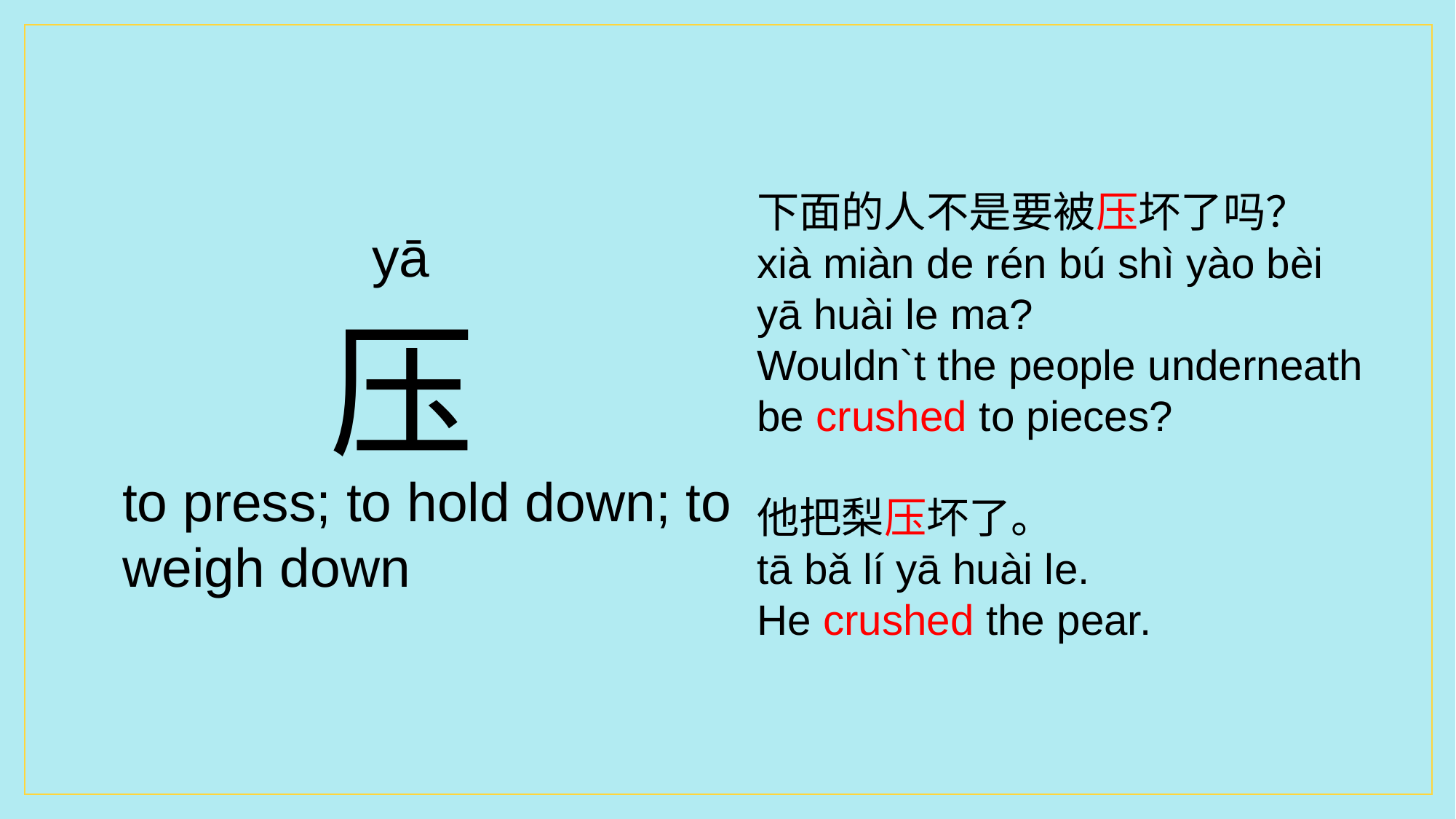

下面的人不是要被压坏了吗？
xià miàn de rén bú shì yào bèi yā huài le ma?
Wouldn`t the people underneath be crushed to pieces?

他把梨压坏了。
tā bǎ lí yā huài le.
He crushed the pear.
  yā
压
to press; to hold down; to weigh down